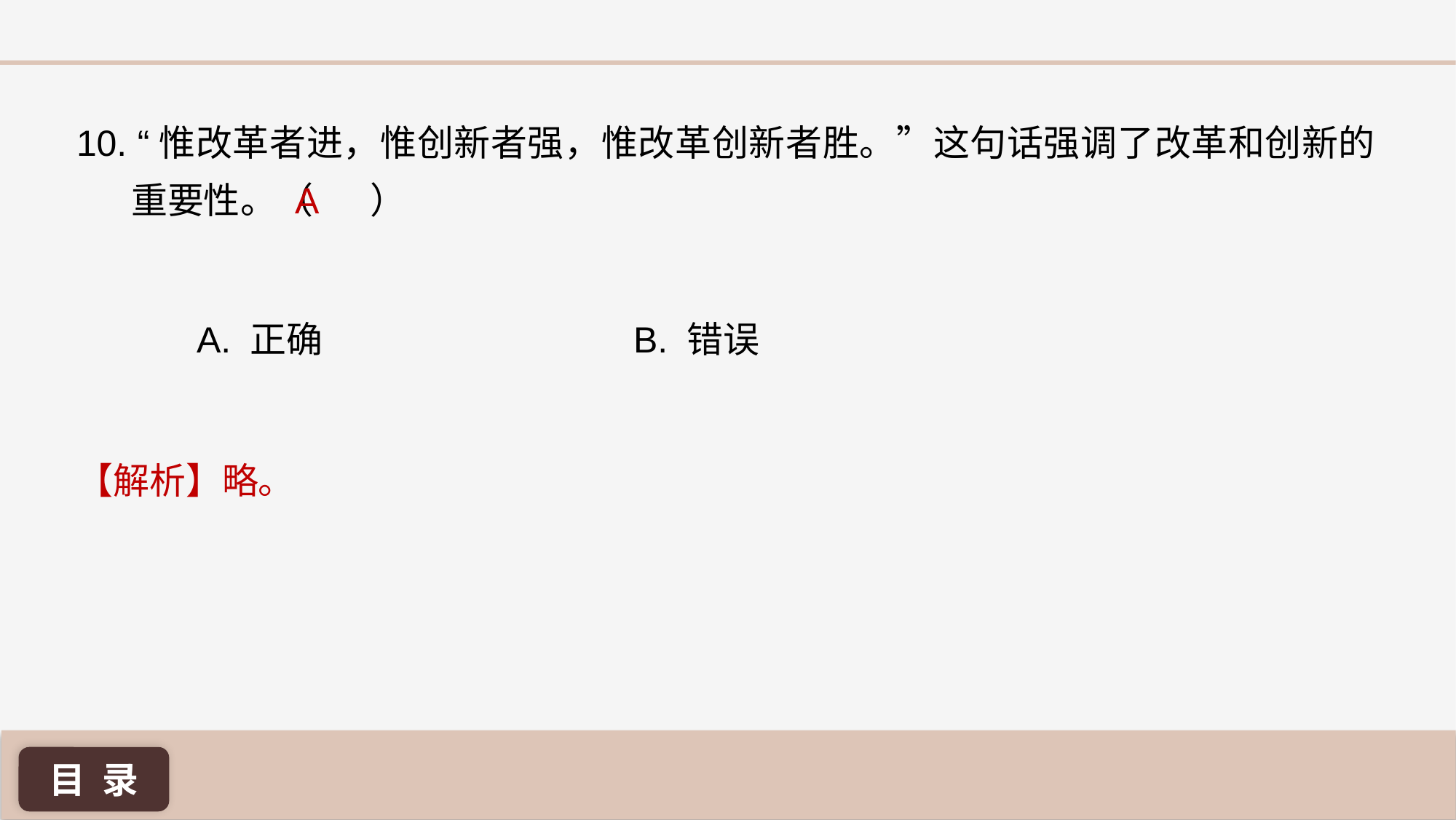

10. “惟改革者进，惟创新者强，惟改革创新者胜。”这句话强调了改革和创新的重要性。（       ）
A
A. 正确 			B. 错误
【解析】略。